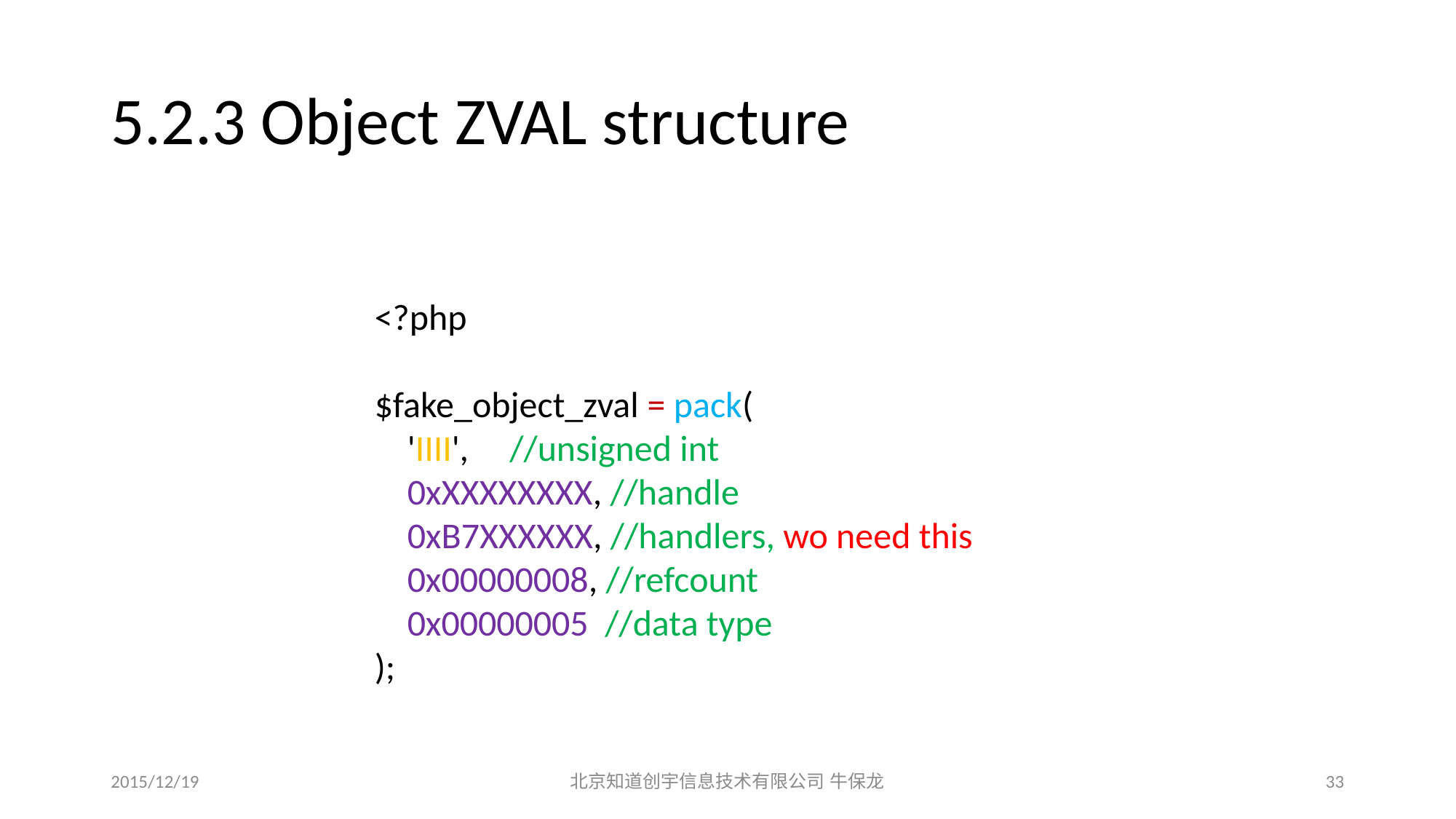

# 5.2.3 Object ZVAL structure
<?php

$fake_object_zval = pack(
    'IIII',     //unsigned int
    0xXXXXXXXX, //handle
    0xB7XXXXXX, //handlers, wo need this
    0x00000008, //refcount
    0x00000005  //data type
);
2015/12/19
北京知道创宇信息技术有限公司 牛保龙
33